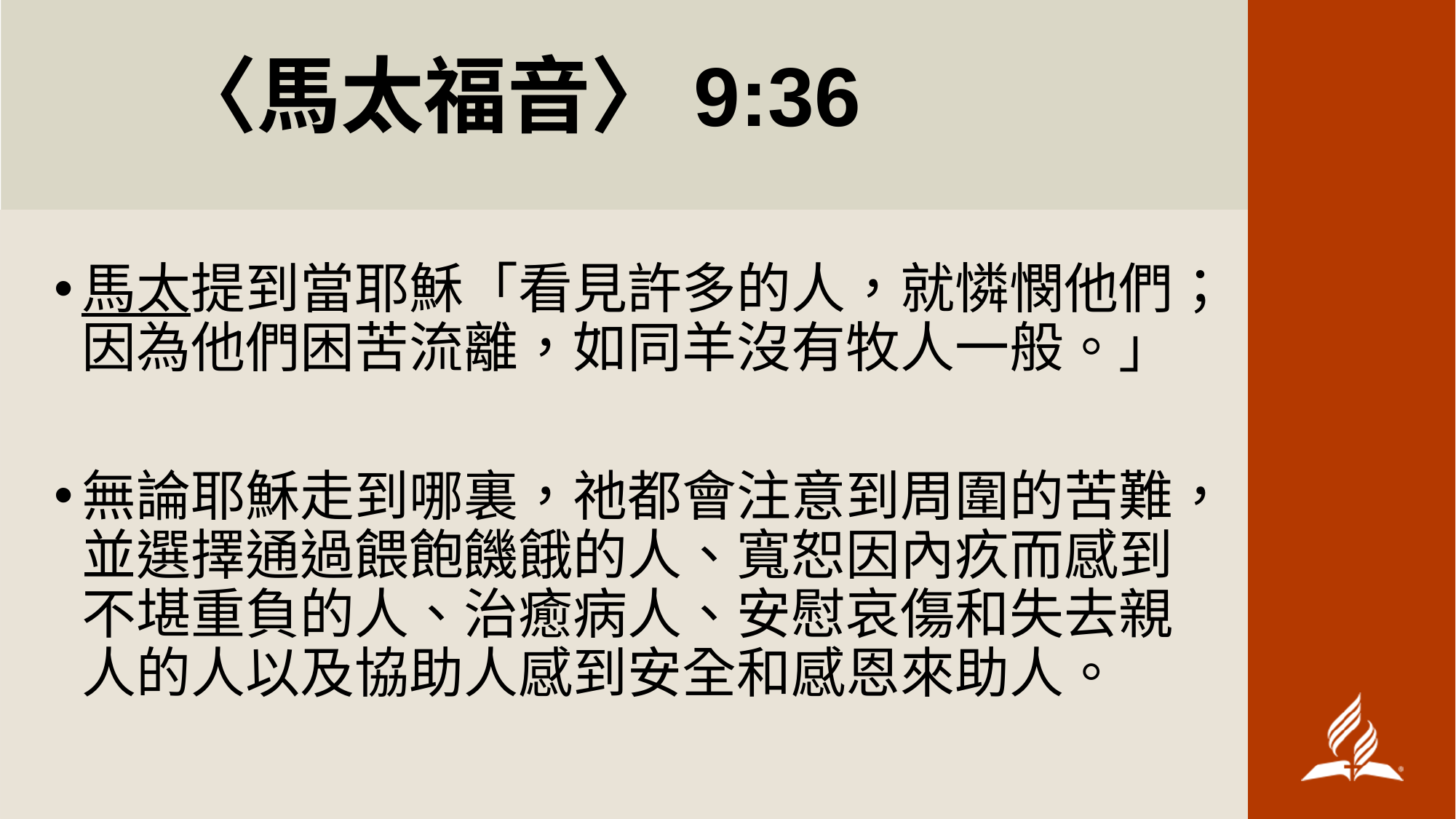

# 〈馬太福音〉9:36
馬太提到當耶穌「看見許多的人，就憐憫他們；因為他們困苦流離，如同羊沒有牧人一般。」

無論耶穌走到哪裏，祂都會注意到周圍的苦難，並選擇通過餵飽饑餓的人、寬恕因內疚而感到不堪重負的人、治癒病人、安慰哀傷和失去親人的人以及協助人感到安全和感恩來助人。